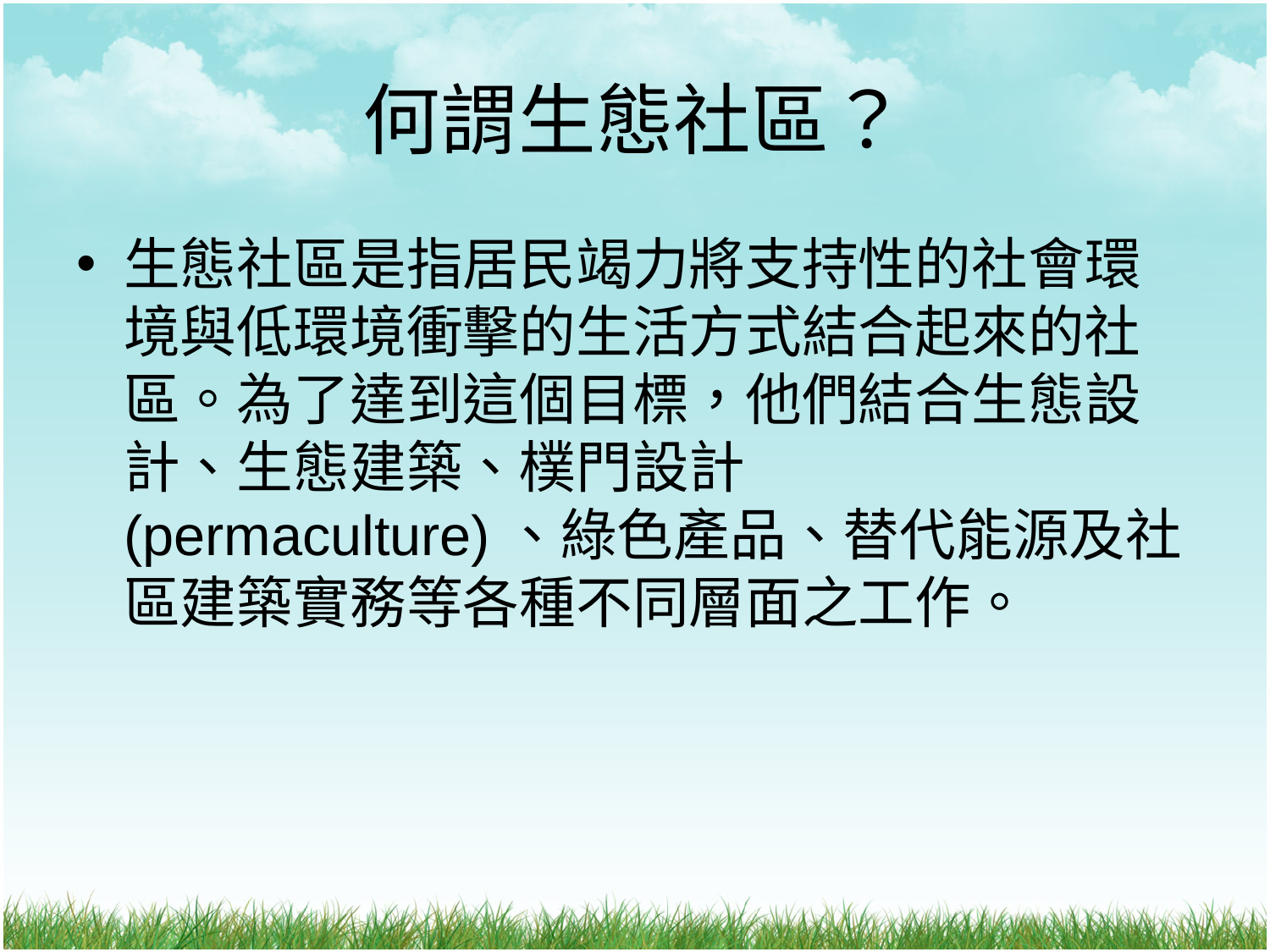

# 何謂生態社區？
生態社區是指居民竭力將支持性的社會環境與低環境衝擊的生活方式結合起來的社區。為了達到這個目標，他們結合生態設計、生態建築、樸門設計(permaculture)、綠色產品、替代能源及社區建築實務等各種不同層面之工作。